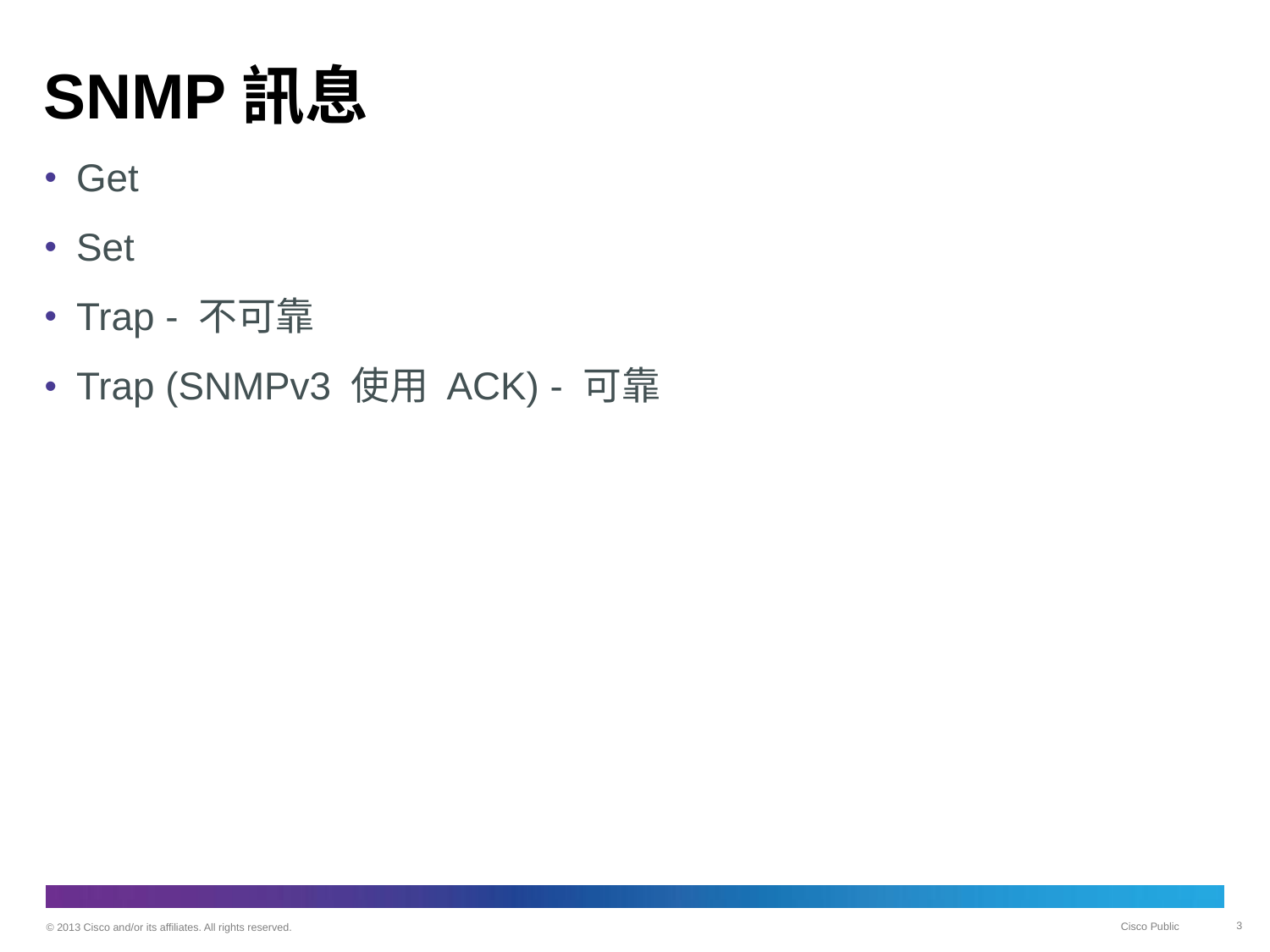

# SNMP訊息
Get
Set
Trap - 不可靠
Trap (SNMPv3 使用 ACK) - 可靠